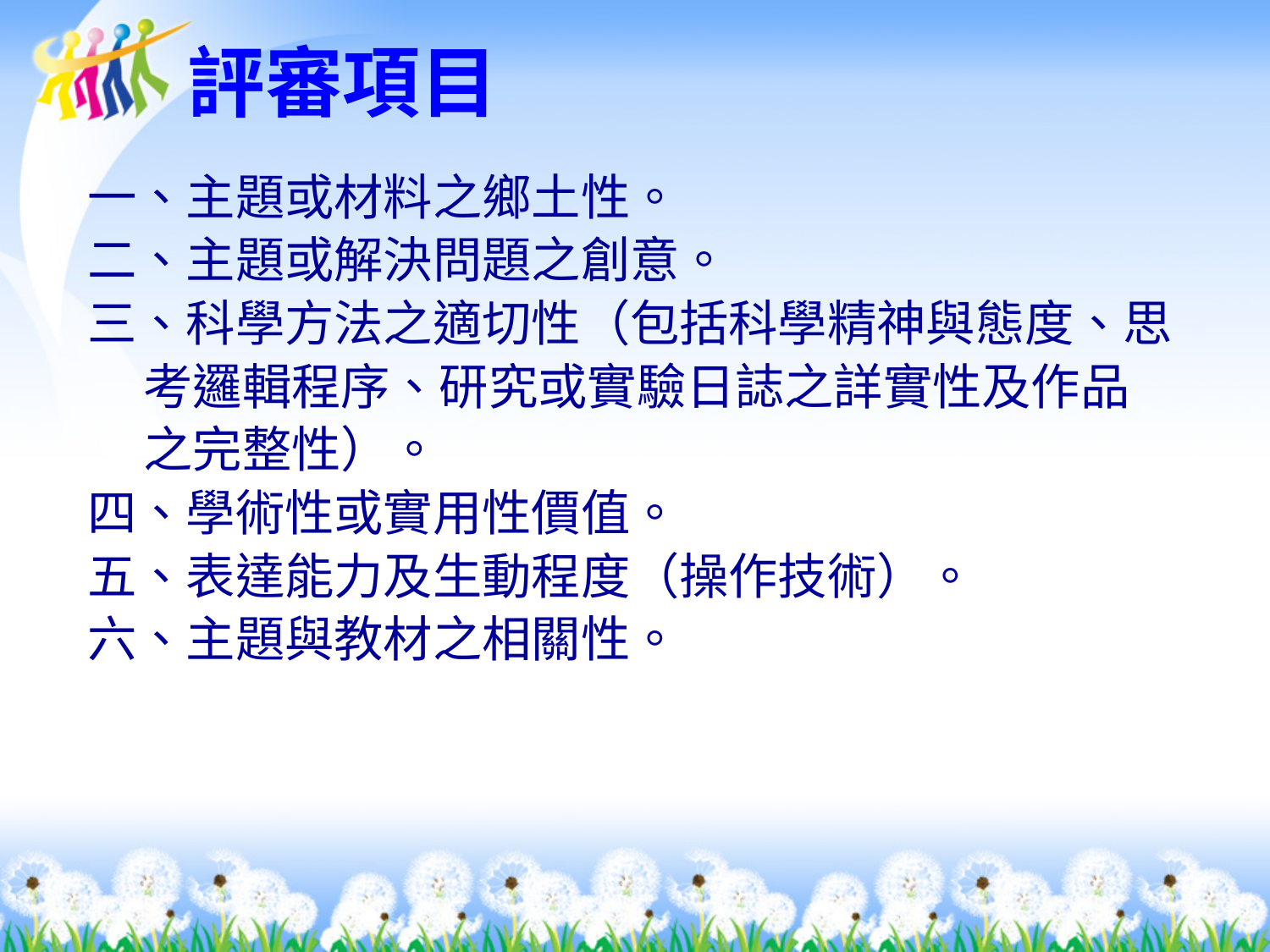

評審項目
一、主題或材料之鄉土性。
二、主題或解決問題之創意。
三、科學方法之適切性（包括科學精神與態度、思
    考邏輯程序、研究或實驗日誌之詳實性及作品
    之完整性）。
四、學術性或實用性價值。
五、表達能力及生動程度（操作技術）。
六、主題與教材之相關性。